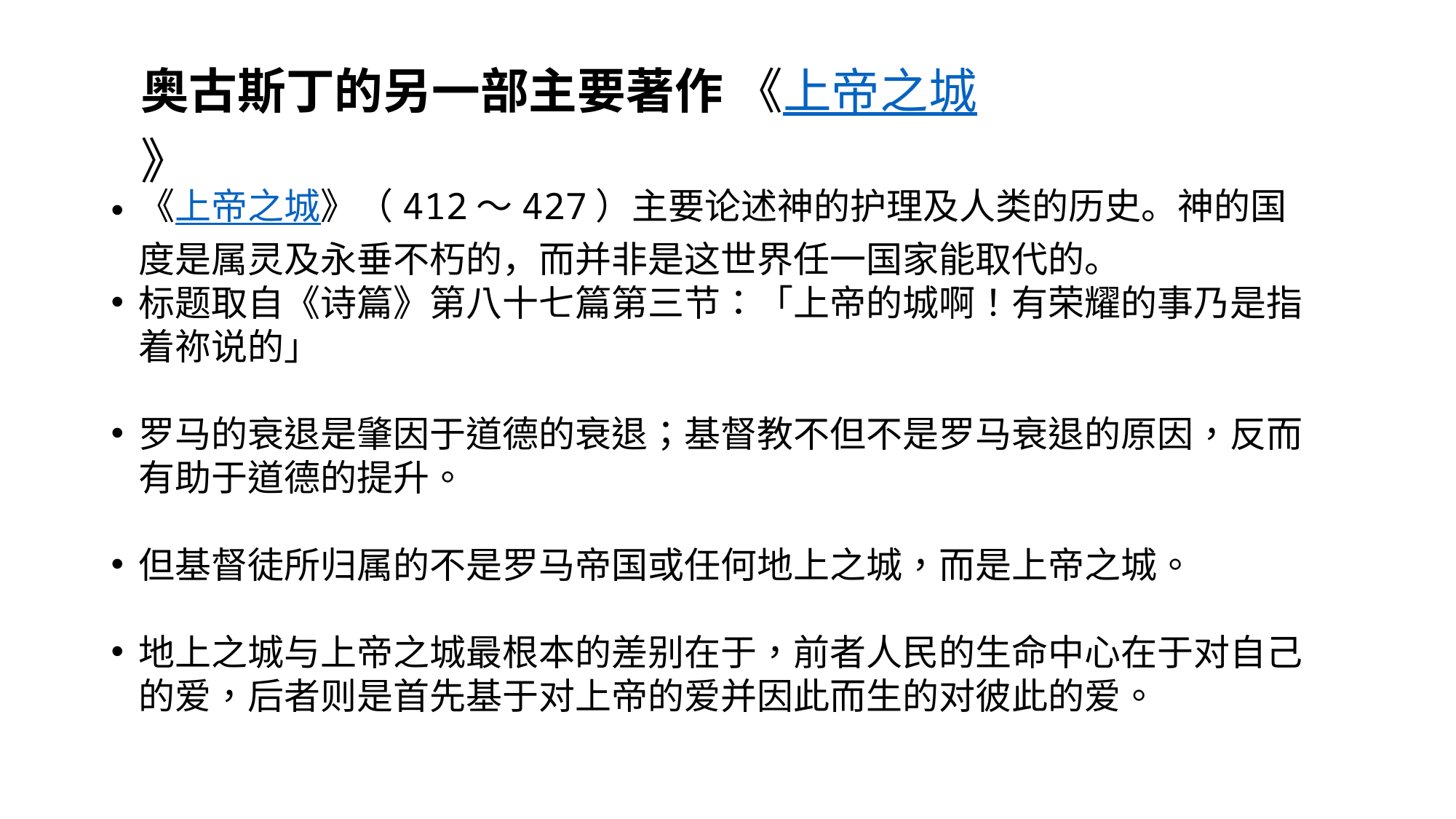

奥古斯丁的另一部主要著作 《上帝之城》
《上帝之城》（412～427）主要论述神的护理及人类的历史。神的国度是属灵及永垂不朽的，而并非是这世界任一国家能取代的。
标题取自《诗篇》第八十七篇第三节：「上帝的城啊！有荣耀的事乃是指着祢说的」

罗马的衰退是肇因于道德的衰退；基督教不但不是罗马衰退的原因，反而有助于道德的提升。

但基督徒所归属的不是罗马帝国或任何地上之城，而是上帝之城。

地上之城与上帝之城最根本的差别在于，前者人民的生命中心在于对自己的爱，后者则是首先基于对上帝的爱并因此而生的对彼此的爱。